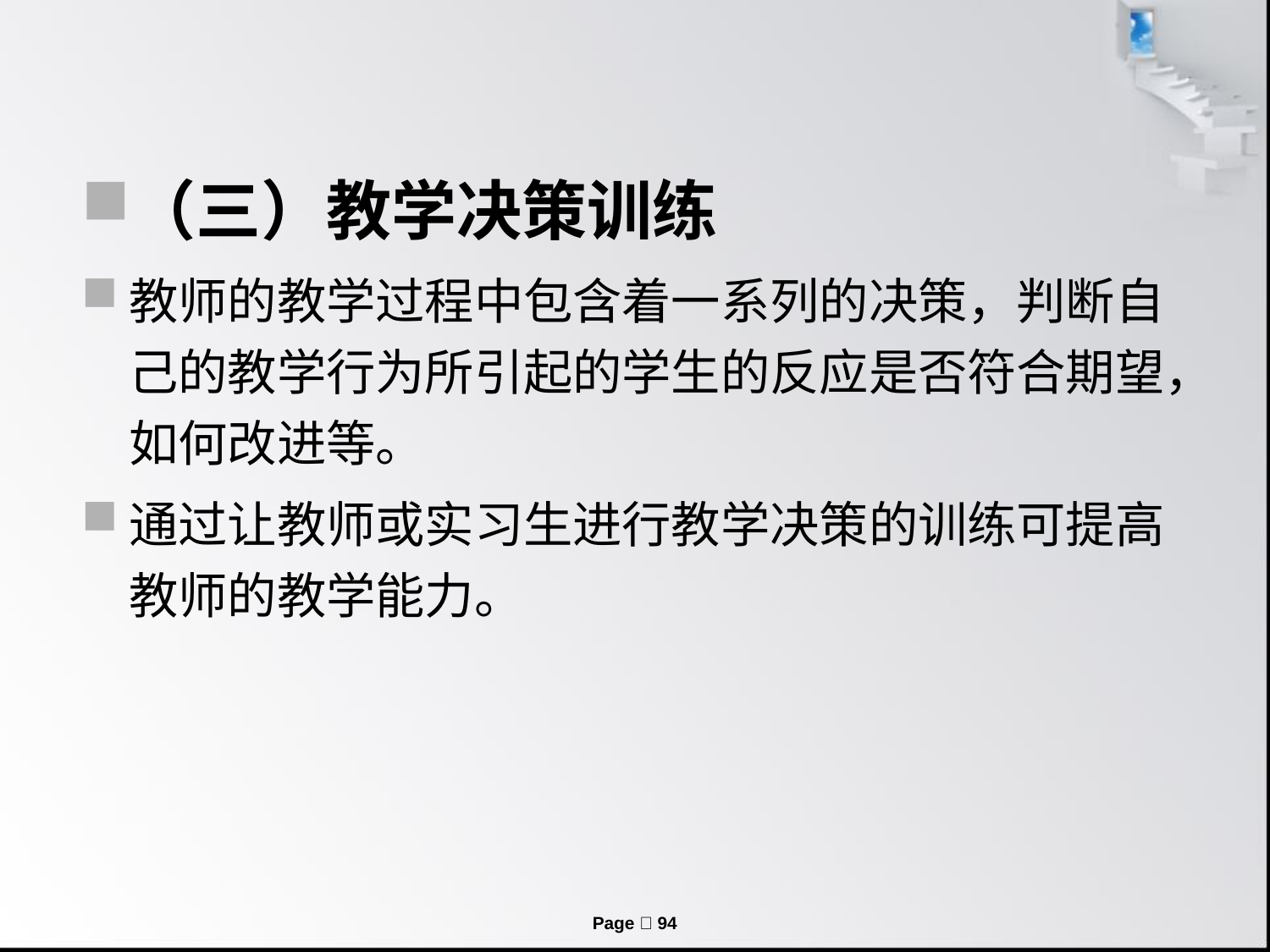

（三）教学决策训练
教师的教学过程中包含着一系列的决策，判断自己的教学行为所引起的学生的反应是否符合期望，如何改进等。
通过让教师或实习生进行教学决策的训练可提高教师的教学能力。